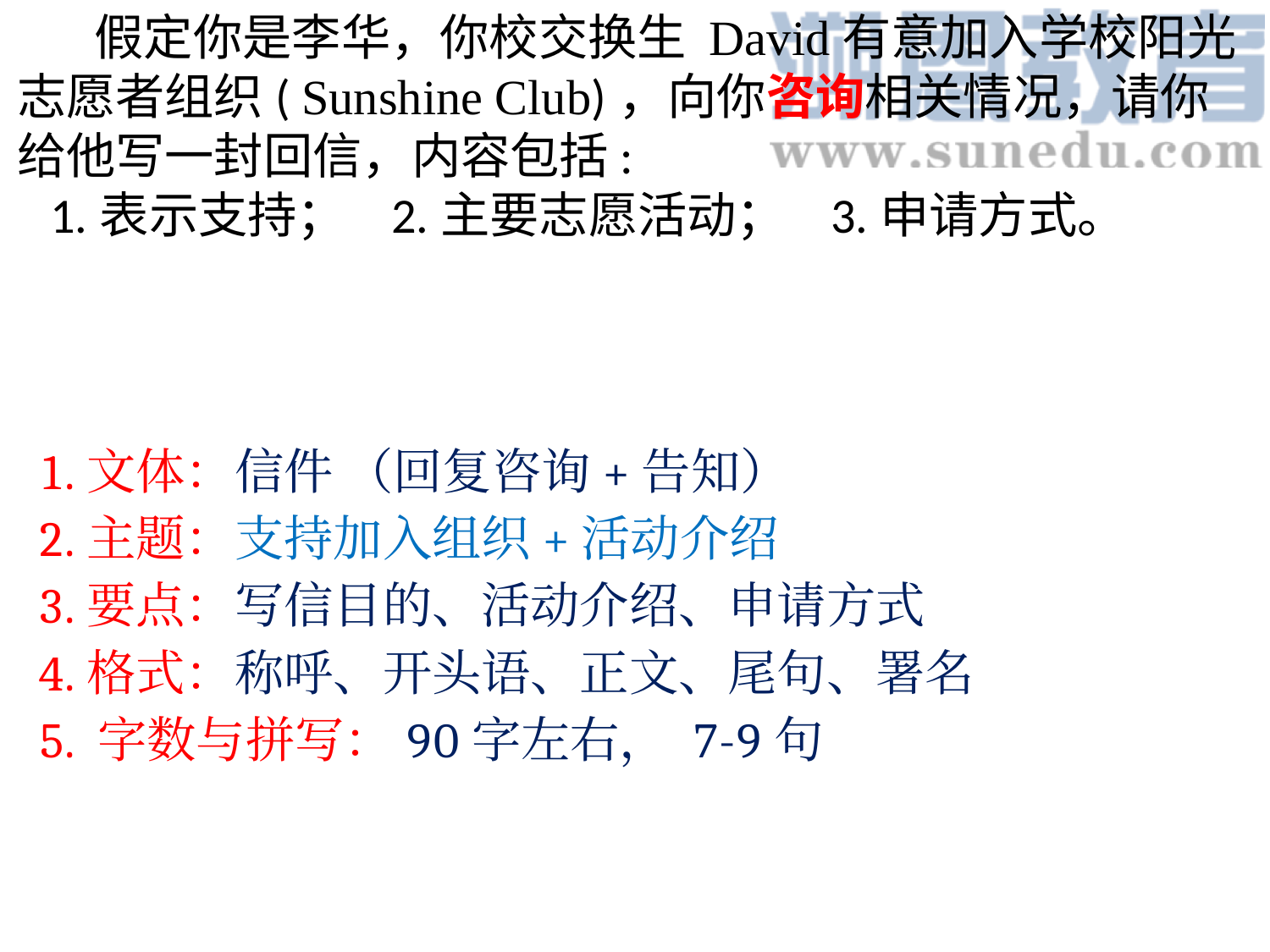

假定你是李华，你校交换生 David有意加入学校阳光志愿者组织( Sunshine Club)，向你咨询相关情况，请你给他写一封回信，内容包括:
   1.表示支持；   2.主要志愿活动；   3.申请方式。

1.文体：信件 （回复咨询+告知）
2.主题：支持加入组织+活动介绍
3.要点：写信目的、活动介绍、申请方式
4.格式：称呼、开头语、正文、尾句、署名
5. 字数与拼写：90字左右， 7-9句